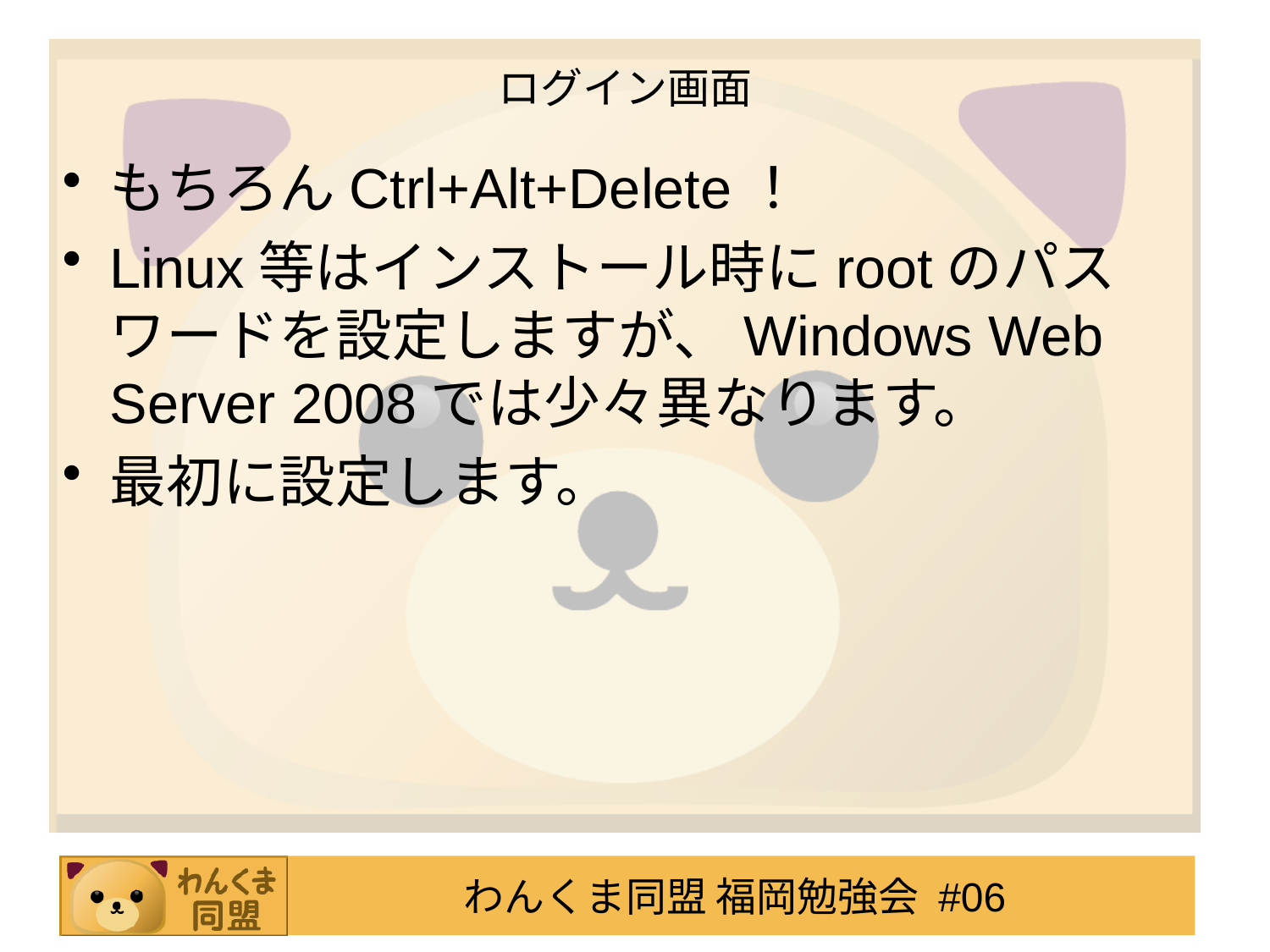

# ログイン画面
もちろんCtrl+Alt+Delete！
Linux等はインストール時にrootのパスワードを設定しますが、Windows Web Server 2008では少々異なります。
最初に設定します。